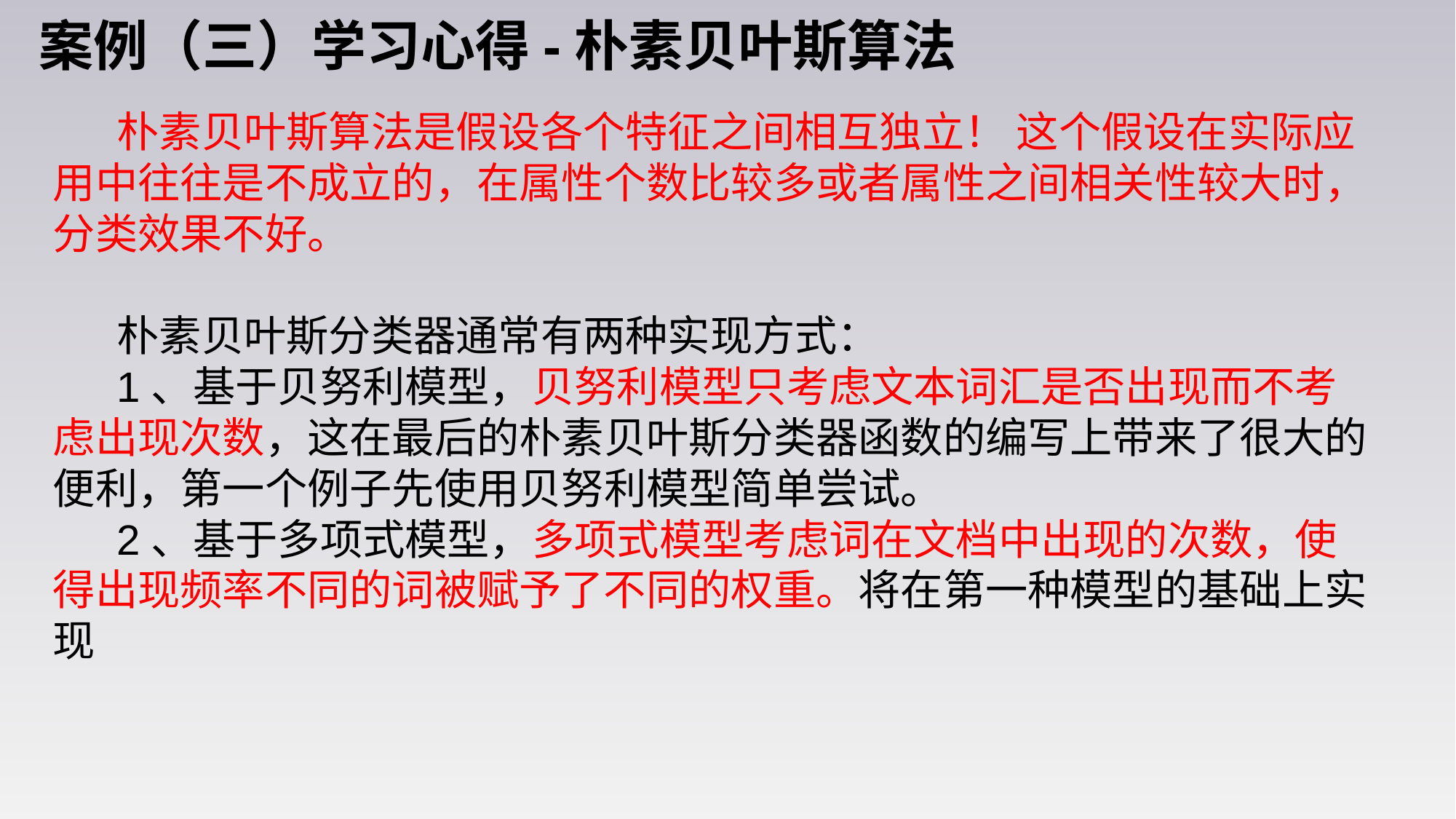

案例（三）学习心得-朴素贝叶斯算法
朴素贝叶斯算法是假设各个特征之间相互独立！ 这个假设在实际应用中往往是不成立的，在属性个数比较多或者属性之间相关性较大时，分类效果不好。

朴素贝叶斯分类器通常有两种实现方式：
1、基于贝努利模型，贝努利模型只考虑文本词汇是否出现而不考虑出现次数，这在最后的朴素贝叶斯分类器函数的编写上带来了很大的便利，第一个例子先使用贝努利模型简单尝试。
2、基于多项式模型，多项式模型考虑词在文档中出现的次数，使得出现频率不同的词被赋予了不同的权重。将在第一种模型的基础上实现